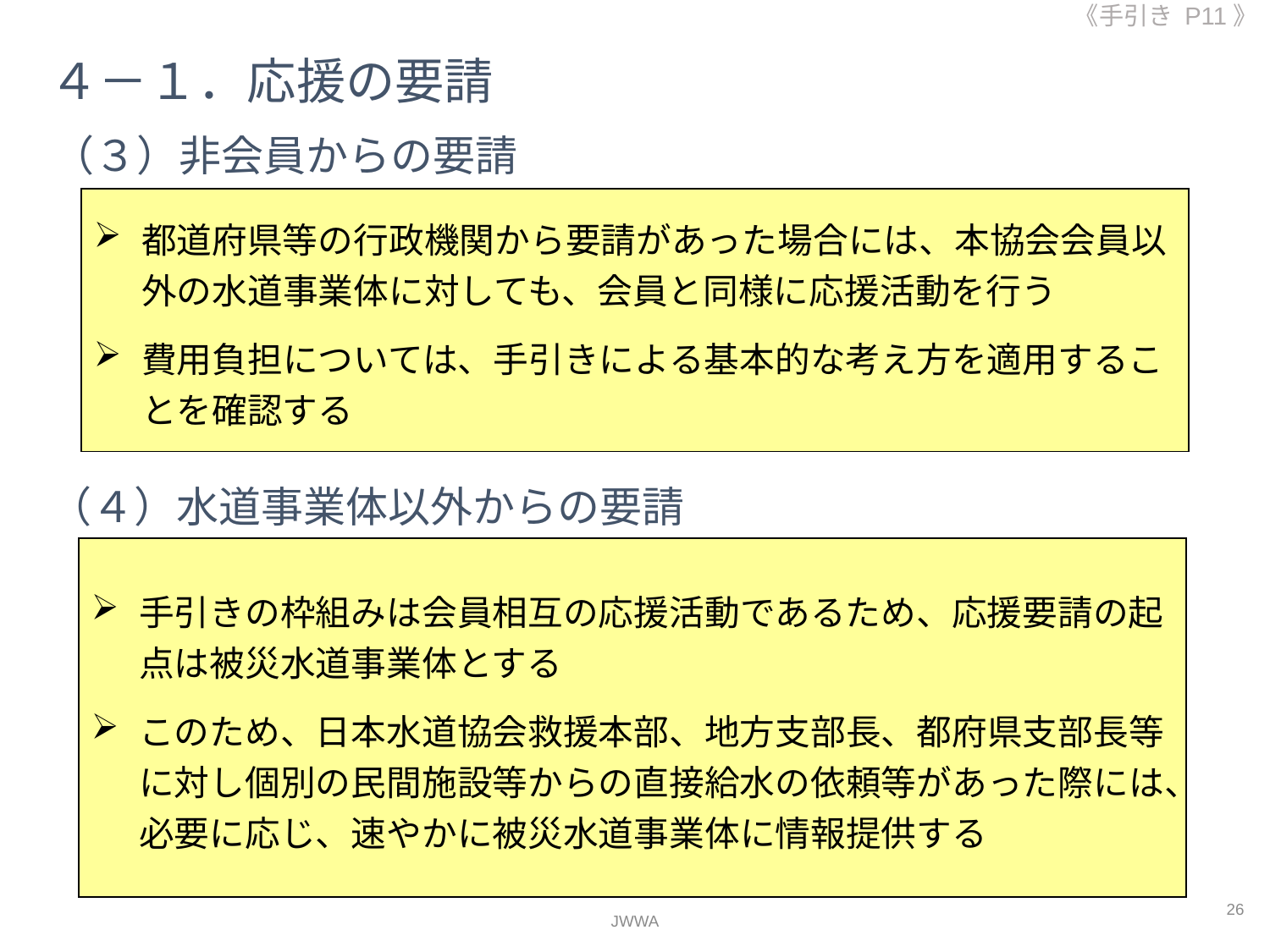

《手引き P11》
４－１．応援の要請
（３）非会員からの要請
都道府県等の行政機関から要請があった場合には、本協会会員以外の水道事業体に対しても、会員と同様に応援活動を行う
費用負担については、手引きによる基本的な考え方を適用することを確認する
（４）水道事業体以外からの要請
手引きの枠組みは会員相互の応援活動であるため、応援要請の起点は被災水道事業体とする
このため、日本水道協会救援本部、地方支部長、都府県支部長等に対し個別の民間施設等からの直接給水の依頼等があった際には、必要に応じ、速やかに被災水道事業体に情報提供する
26
JWWA